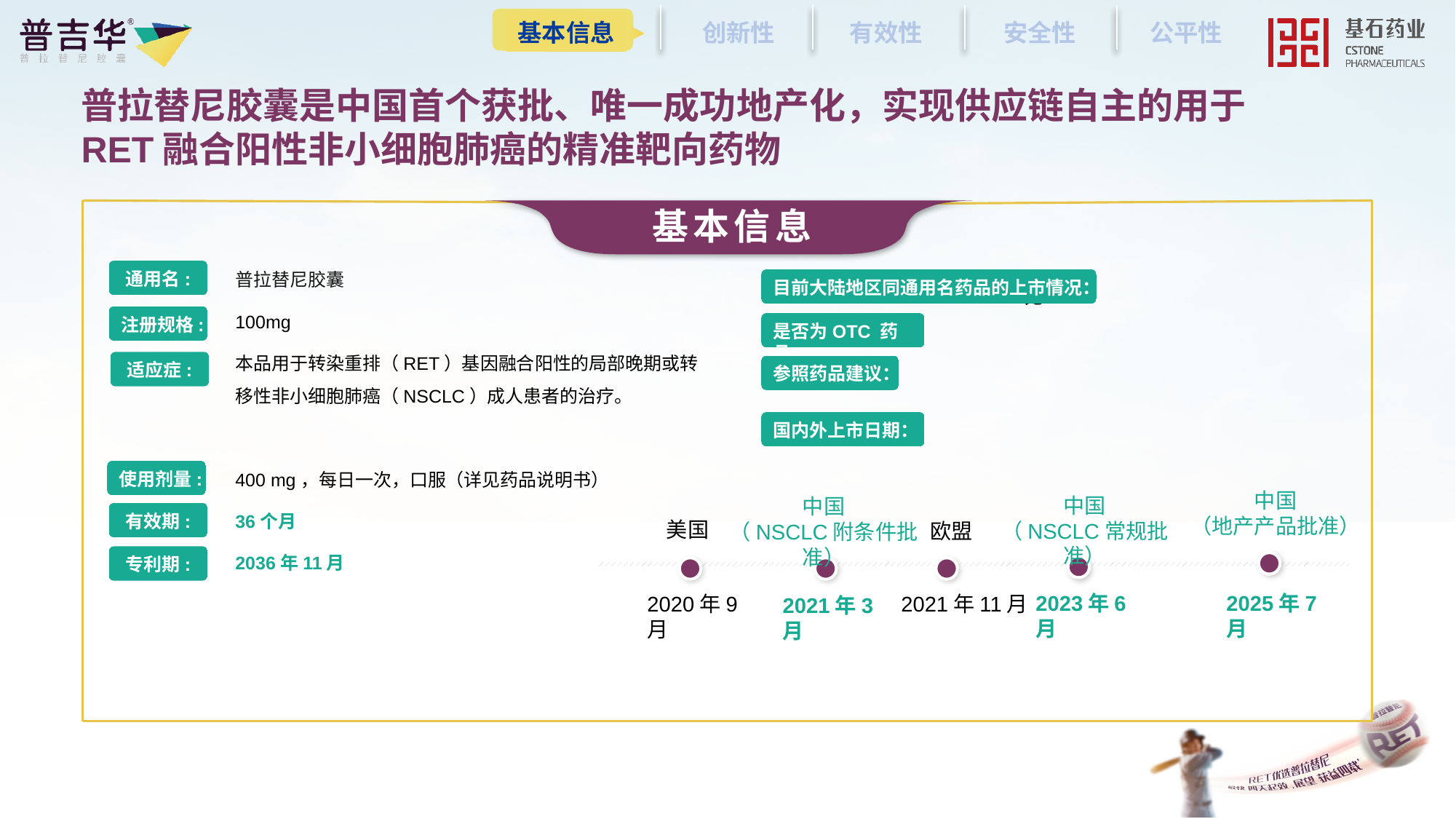

|  |  |  |  |  |
| --- | --- | --- | --- | --- |

基本信息
创新性
有效性
安全性
公平性

# 普拉替尼胶囊是中国首个获批、唯一成功地产化，实现供应链自主的用于RET融合阳性非小细胞肺癌的精准靶向药物
基本信息

普拉替尼胶囊
100mg
本品用于转染重排（RET）基因融合阳性的局部晚期或转移性非小细胞肺癌（NSCLC）成人患者的治疗。

400 mg，每日一次，口服（详见药品说明书）
36个月
2036年11月
通用名:
目前大陆地区同通用名药品的上市情况：
                                                               无
                               否
                           无
注册规格:
是否为OTC 药品：
适应症:
参照药品建议：
国内外上市日期：
使用剂量:
中国
（地产产品批准）
中国
（NSCLC常规批准）
中国
（NSCLC附条件批准）
美国
欧盟

2023年6月
2020年9月
2021年11月
2021年3月

2025年7月
有效期:
专利期: